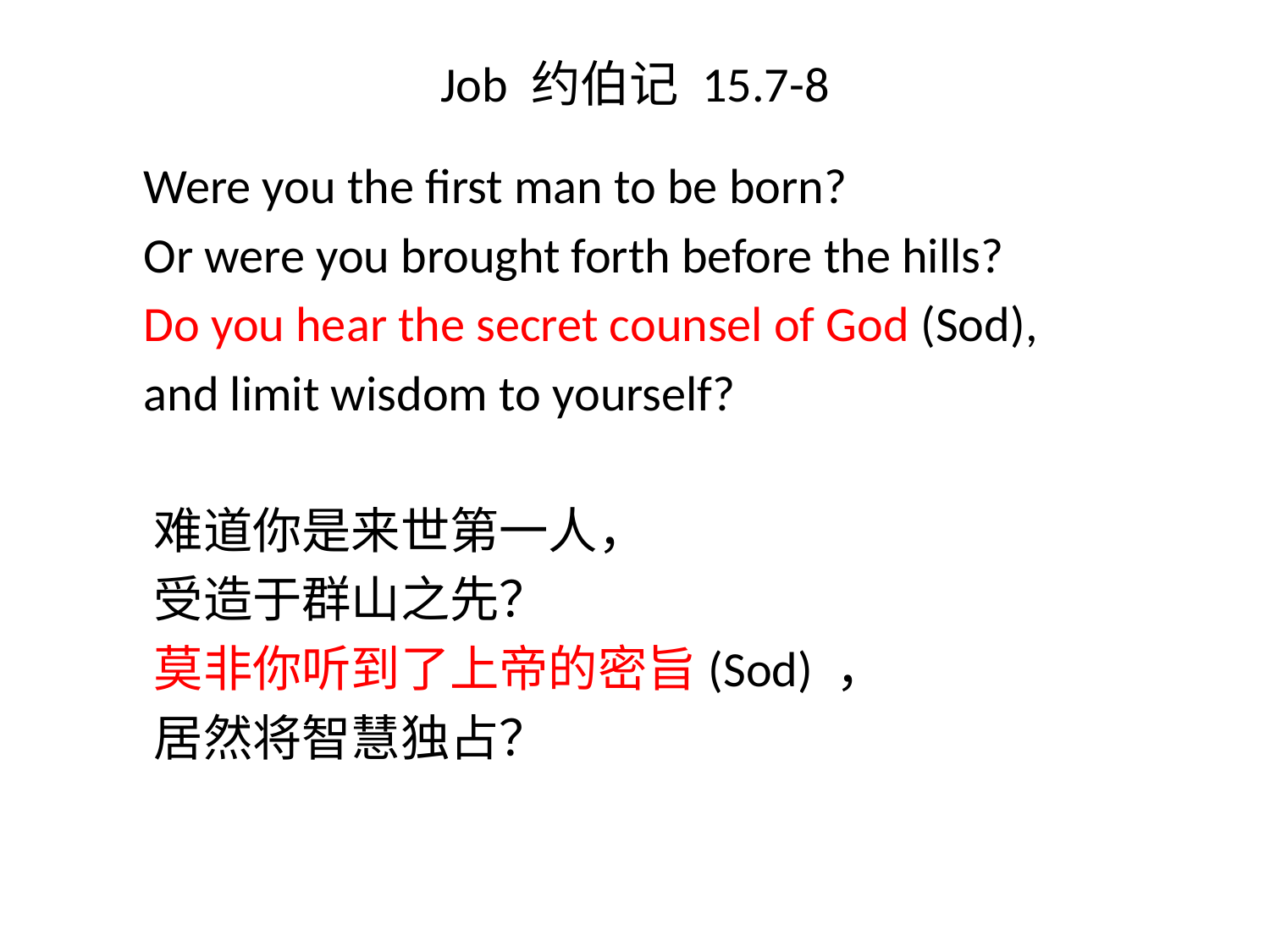

# Job 约伯记 15.7-8
      Were you the first man to be born?
      Or were you brought forth before the hills?
      Do you hear the secret counsel of God (Sod),
      and limit wisdom to yourself?

      难道你是来世第一人，
      受造于群山之先？
      莫非你听到了上帝的密旨(Sod) ，
      居然将智慧独占？